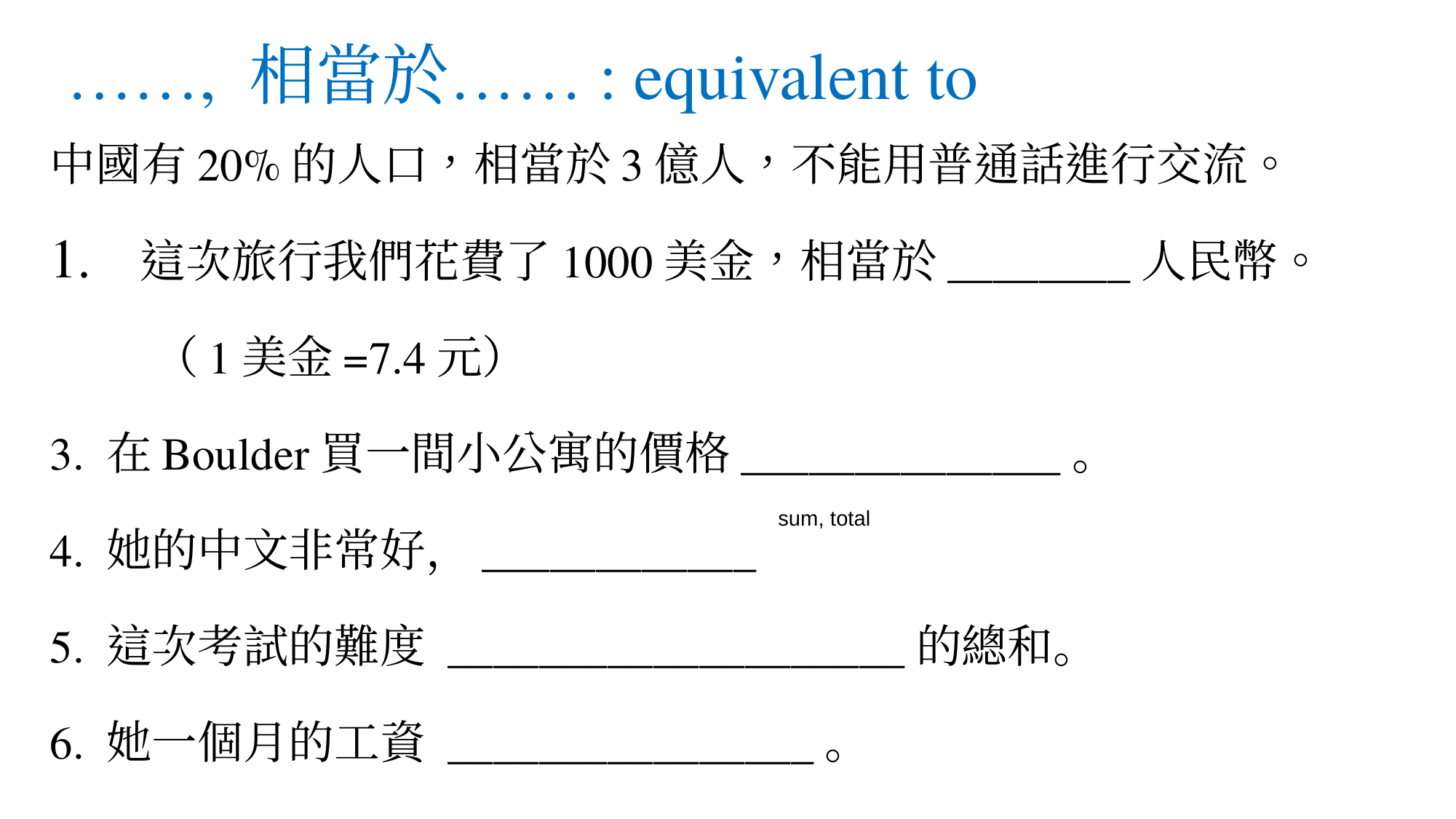

# ……, 相當於……: equivalent to
中國有20%的人口，相當於3億人，不能用普通話進行交流。
這次旅行我們花費了1000美金，相當於________人民幣。
								（1美金=7.4元）
3. 在Boulder買一間小公寓的價格______________。
4. 她的中文非常好，____________
5. 這次考試的難度 ____________________的總和。
6. 她一個月的工資 ________________。
sum, total